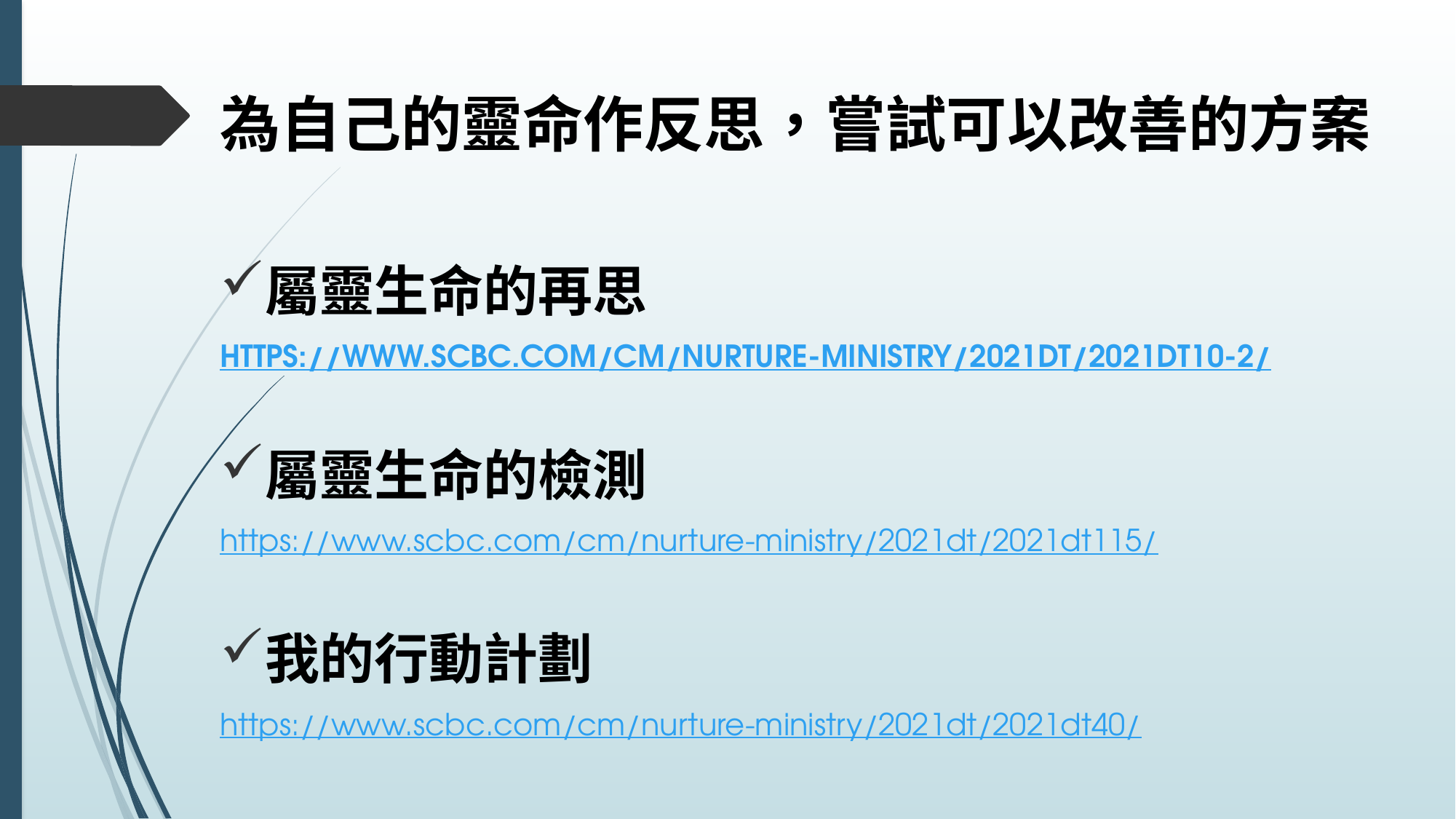

# 為自己的靈命作反思，嘗試可以改善的方案
屬靈生命的再思
https://www.scbc.com/cm/nurture-ministry/2021dt/2021dt10-2/

屬靈生命的檢測
https://www.scbc.com/cm/nurture-ministry/2021dt/2021dt115/

我的行動計劃
https://www.scbc.com/cm/nurture-ministry/2021dt/2021dt40/